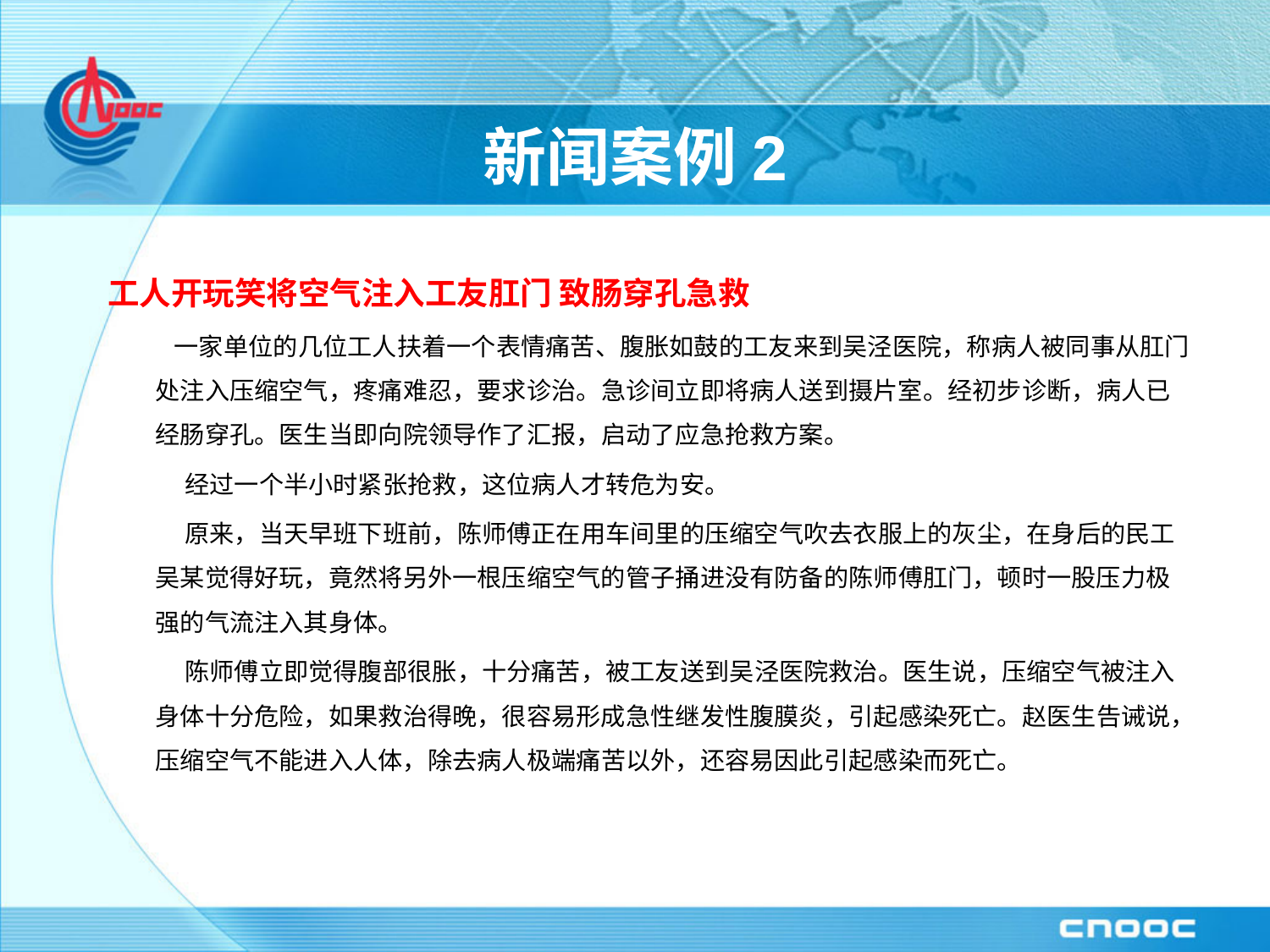

# 新闻案例2
工人开玩笑将空气注入工友肛门 致肠穿孔急救
           一家单位的几位工人扶着一个表情痛苦、腹胀如鼓的工友来到吴泾医院，称病人被同事从肛门处注入压缩空气，疼痛难忍，要求诊治。急诊间立即将病人送到摄片室。经初步诊断，病人已经肠穿孔。医生当即向院领导作了汇报，启动了应急抢救方案。
　　     经过一个半小时紧张抢救，这位病人才转危为安。
　　     原来，当天早班下班前，陈师傅正在用车间里的压缩空气吹去衣服上的灰尘，在身后的民工吴某觉得好玩，竟然将另外一根压缩空气的管子捅进没有防备的陈师傅肛门，顿时一股压力极强的气流注入其身体。
　　     陈师傅立即觉得腹部很胀，十分痛苦，被工友送到吴泾医院救治。医生说，压缩空气被注入身体十分危险，如果救治得晚，很容易形成急性继发性腹膜炎，引起感染死亡。赵医生告诫说，压缩空气不能进入人体，除去病人极端痛苦以外，还容易因此引起感染而死亡。